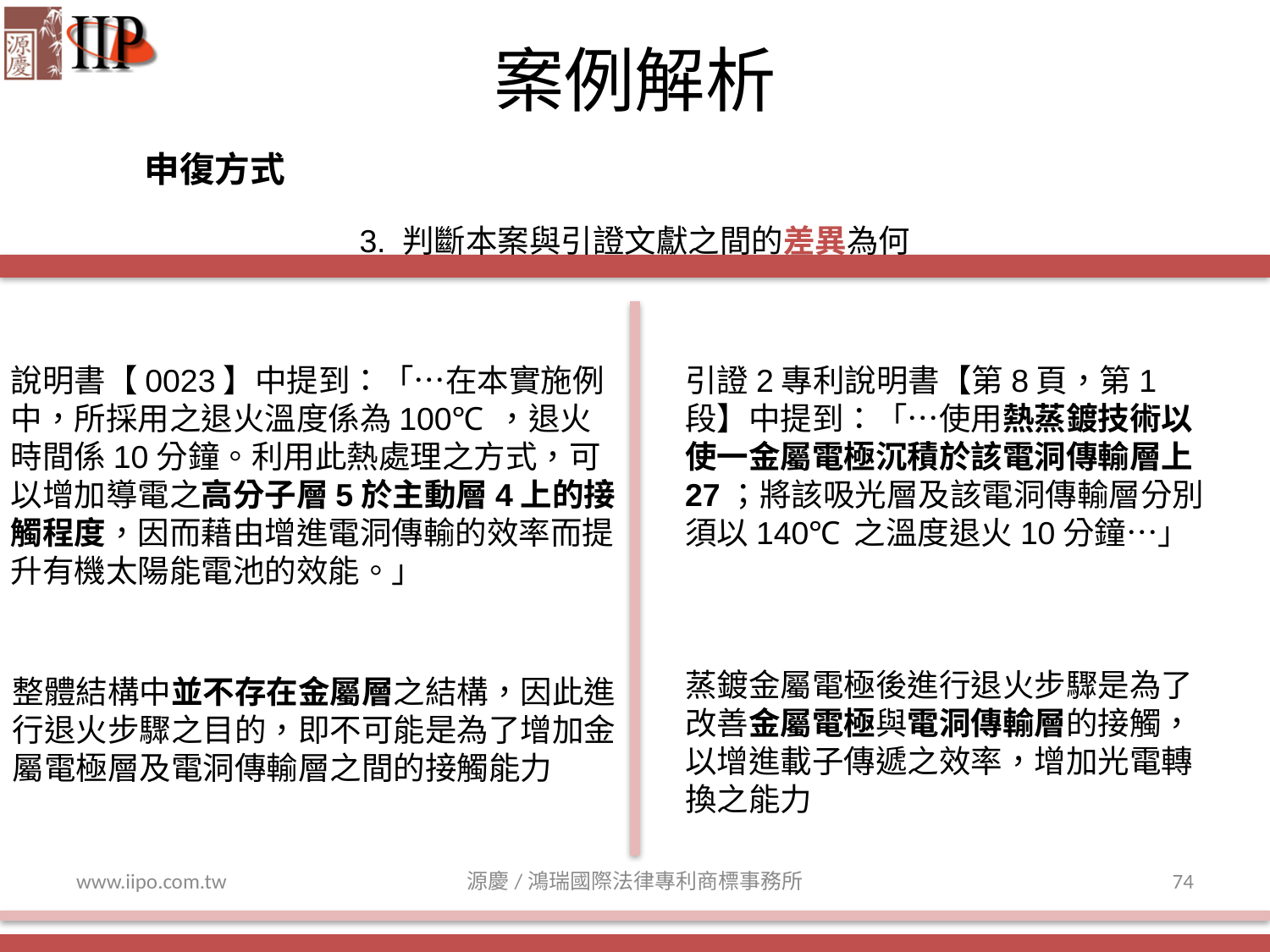

案例解析
申復方式
3. 判斷本案與引證文獻之間的差異為何
說明書【0023】中提到：「…在本實施例中，所採用之退火溫度係為100℃，退火時間係10分鐘。利用此熱處理之方式，可以增加導電之高分子層5於主動層4上的接觸程度，因而藉由增進電洞傳輸的效率而提升有機太陽能電池的效能。」
引證2專利說明書【第8頁，第1段】中提到：「…使用熱蒸鍍技術以使一金屬電極沉積於該電洞傳輸層上27；將該吸光層及該電洞傳輸層分別須以140℃之溫度退火10分鐘…」
蒸鍍金屬電極後進行退火步驟是為了改善金屬電極與電洞傳輸層的接觸，以增進載子傳遞之效率，增加光電轉換之能力
整體結構中並不存在金屬層之結構，因此進行退火步驟之目的，即不可能是為了增加金屬電極層及電洞傳輸層之間的接觸能力
www.iipo.com.tw
源慶/鴻瑞國際法律專利商標事務所
74